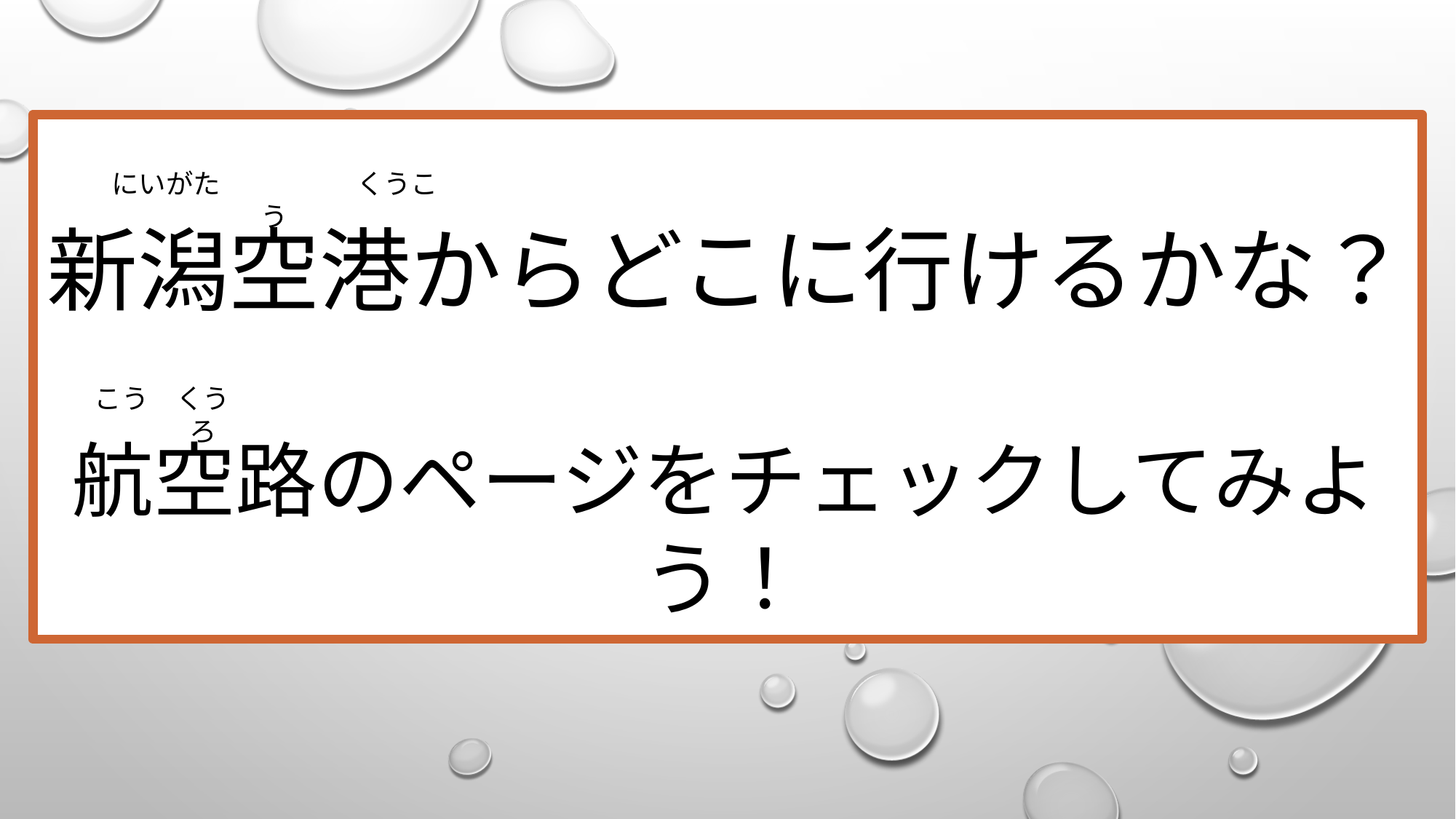

新潟空港からどこに行けるかな？

にいがた　　　　　くうこう
こう　くう　　　ろ
航空路のページをチェックしてみよう！